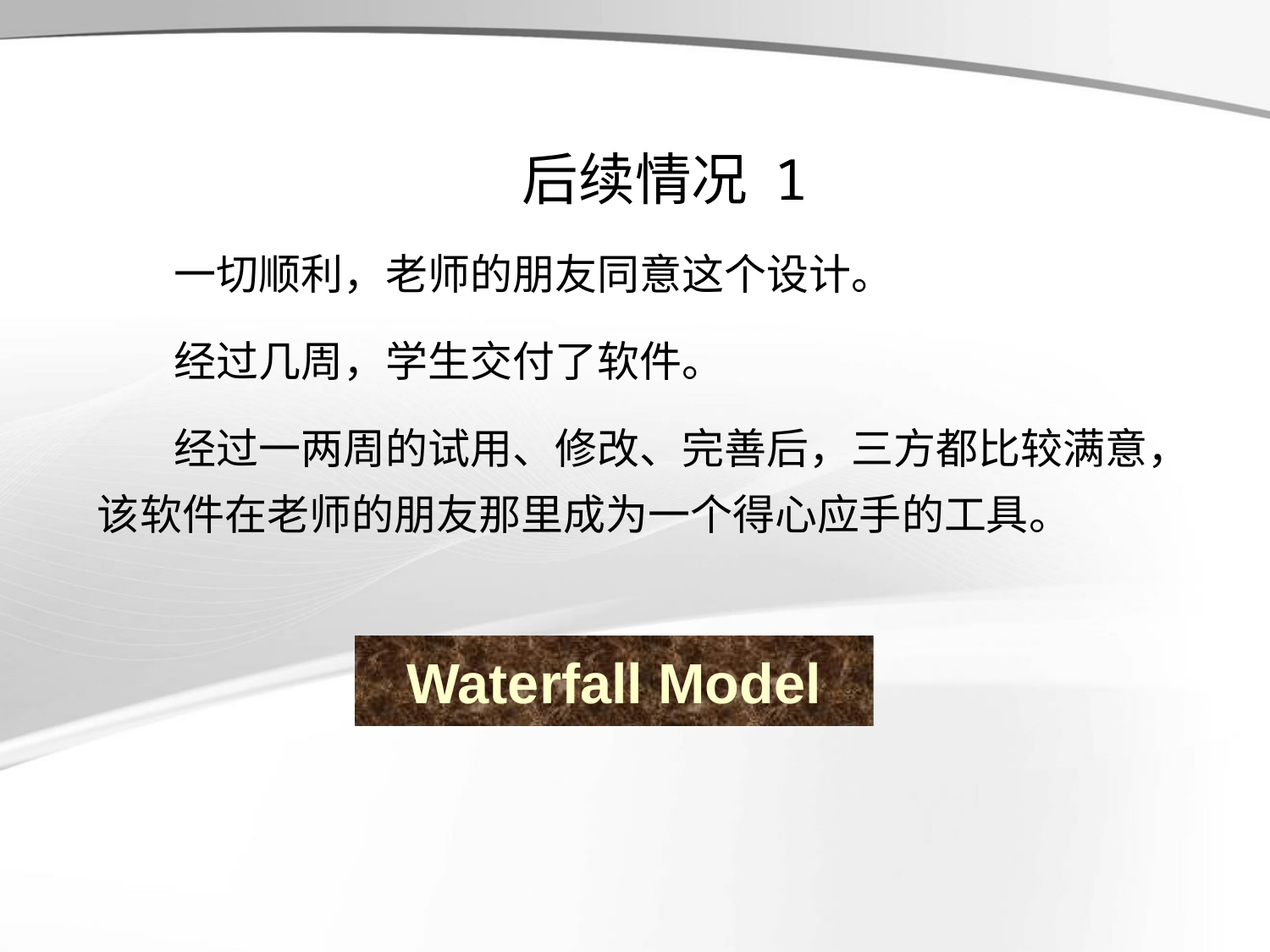

后续情况 1
       一切顺利，老师的朋友同意这个设计。
       经过几周，学生交付了软件。
       经过一两周的试用、修改、完善后，三方都比较满意，该软件在老师的朋友那里成为一个得心应手的工具。
Waterfall Model